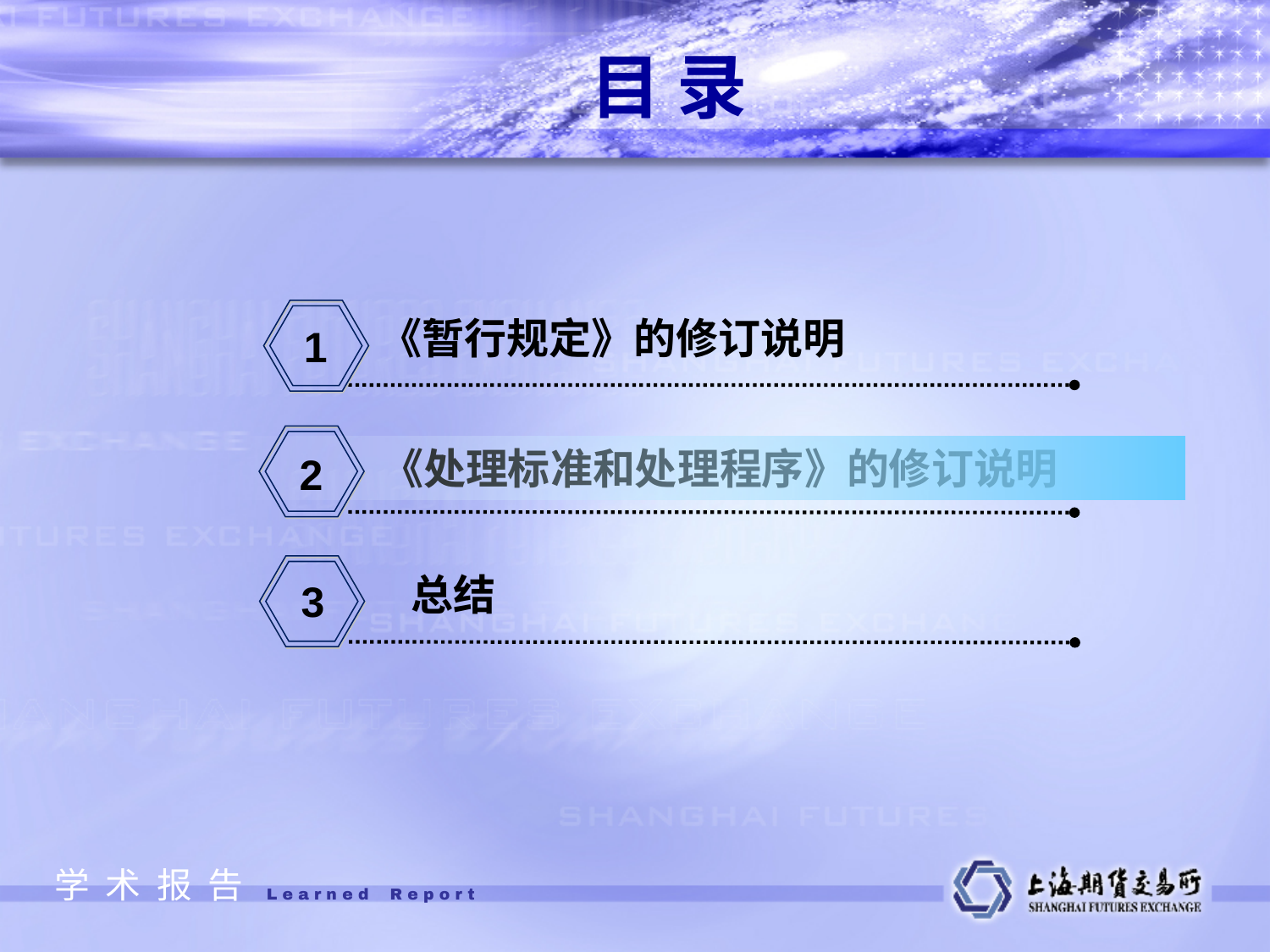

目 录

《暂行规定》的修订说明
1

《处理标准和处理程序》的修订说明
2

 总结
3